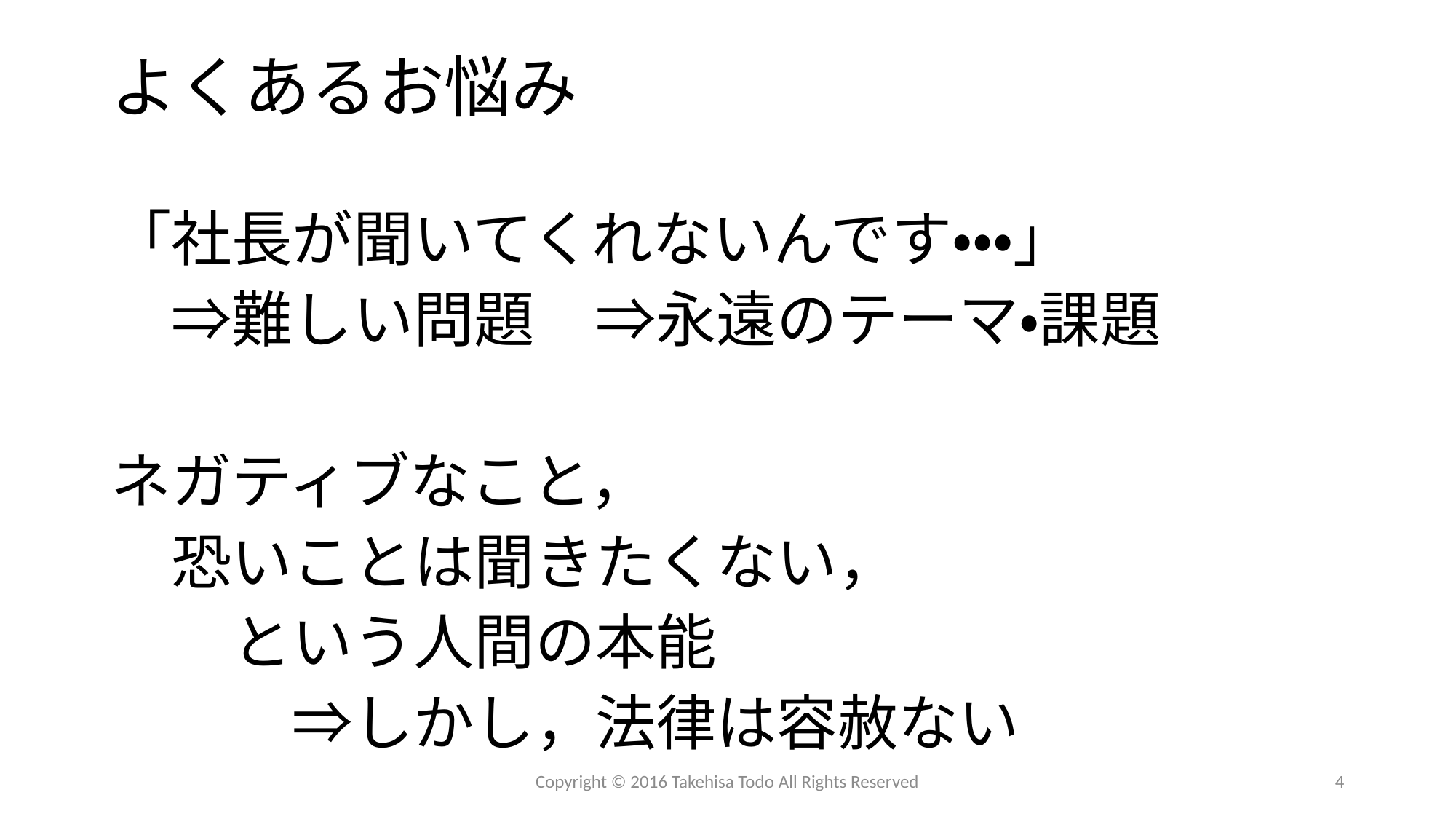

よくあるお悩み

「社長が聞いてくれないんです・・・」
　⇒難しい問題　⇒永遠のテーマ・課題

ネガティブなこと，
　恐いことは聞きたくない，
　　という人間の本能
　　　⇒しかし，法律は容赦ない
Copyright © 2016 Takehisa Todo All Rights Reserved
4